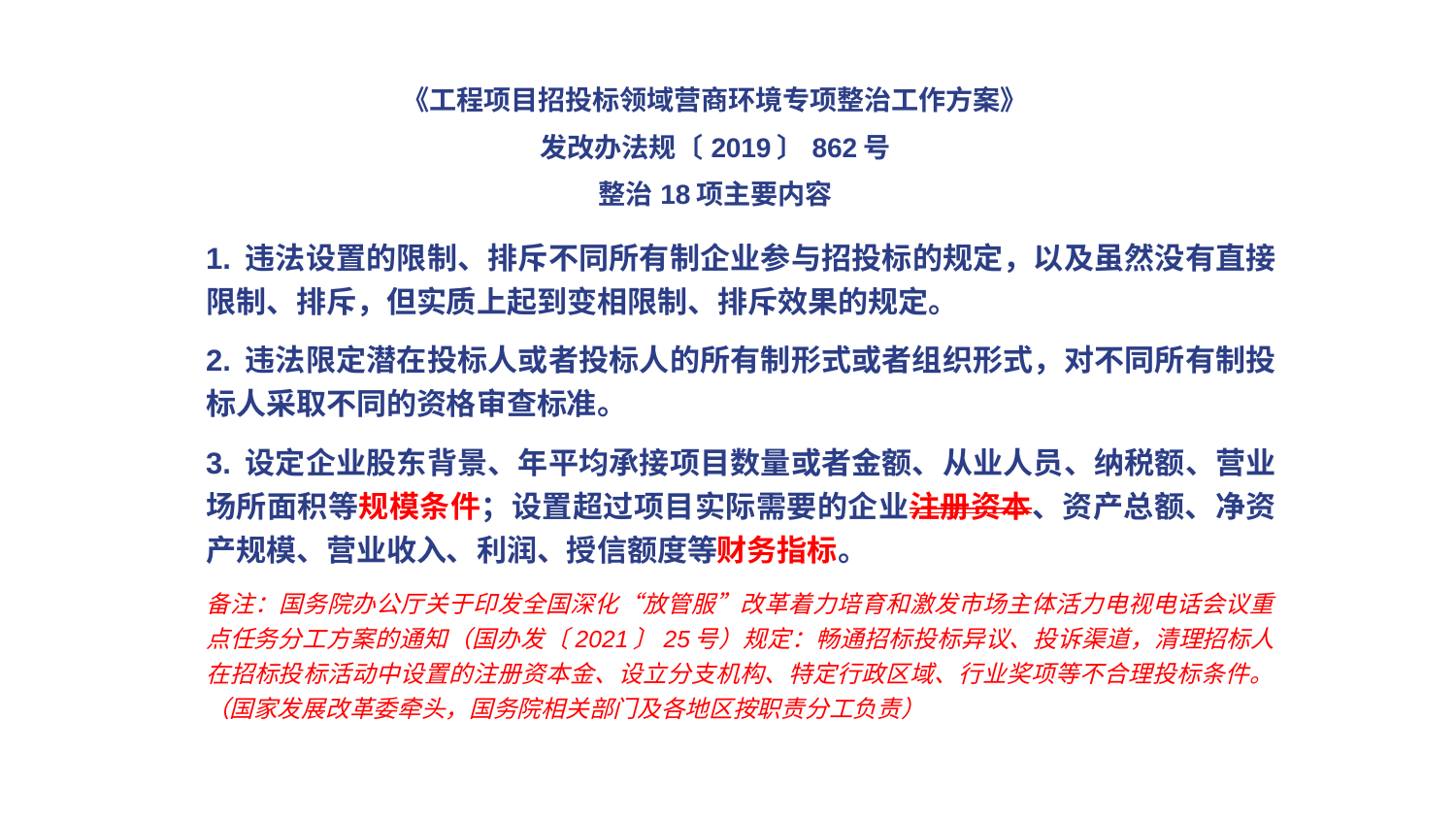

# 《工程项目招投标领域营商环境专项整治工作方案》 发改办法规〔2019〕862号 整治18项主要内容
1. 违法设置的限制、排斥不同所有制企业参与招投标的规定，以及虽然没有直接限制、排斥，但实质上起到变相限制、排斥效果的规定。
2. 违法限定潜在投标人或者投标人的所有制形式或者组织形式，对不同所有制投标人采取不同的资格审查标准。
3. 设定企业股东背景、年平均承接项目数量或者金额、从业人员、纳税额、营业场所面积等规模条件；设置超过项目实际需要的企业注册资本、资产总额、净资产规模、营业收入、利润、授信额度等财务指标。
备注：国务院办公厅关于印发全国深化“放管服”改革着力培育和激发市场主体活力电视电话会议重点任务分工方案的通知（国办发〔2021〕25号）规定：畅通招标投标异议、投诉渠道，清理招标人在招标投标活动中设置的注册资本金、设立分支机构、特定行政区域、行业奖项等不合理投标条件。（国家发展改革委牵头，国务院相关部门及各地区按职责分工负责）